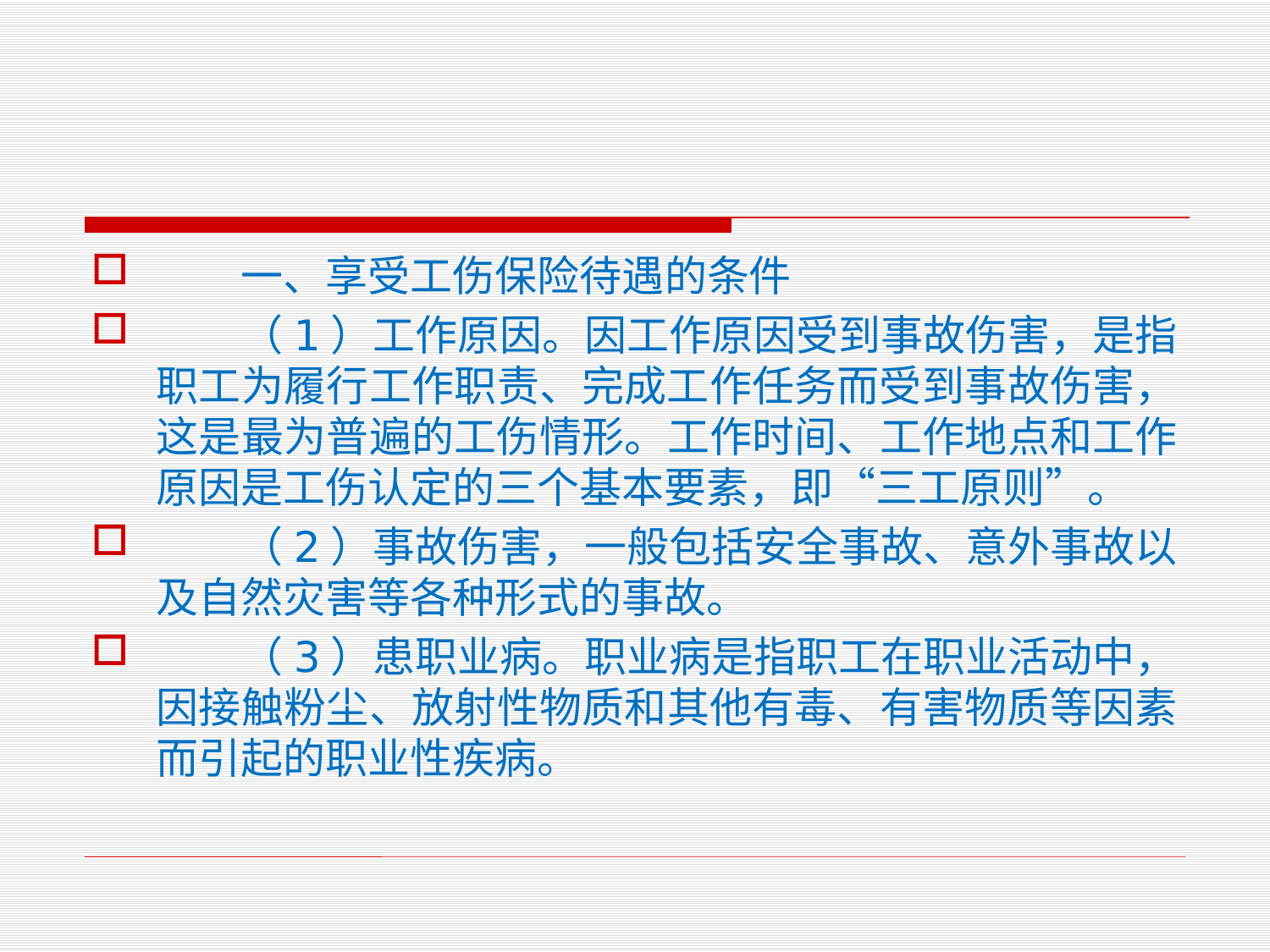

一、享受工伤保险待遇的条件
　　（1）工作原因。因工作原因受到事故伤害，是指职工为履行工作职责、完成工作任务而受到事故伤害，这是最为普遍的工伤情形。工作时间、工作地点和工作原因是工伤认定的三个基本要素，即“三工原则”。
　　（2）事故伤害，一般包括安全事故、意外事故以及自然灾害等各种形式的事故。
　　（3）患职业病。职业病是指职工在职业活动中，因接触粉尘、放射性物质和其他有毒、有害物质等因素而引起的职业性疾病。